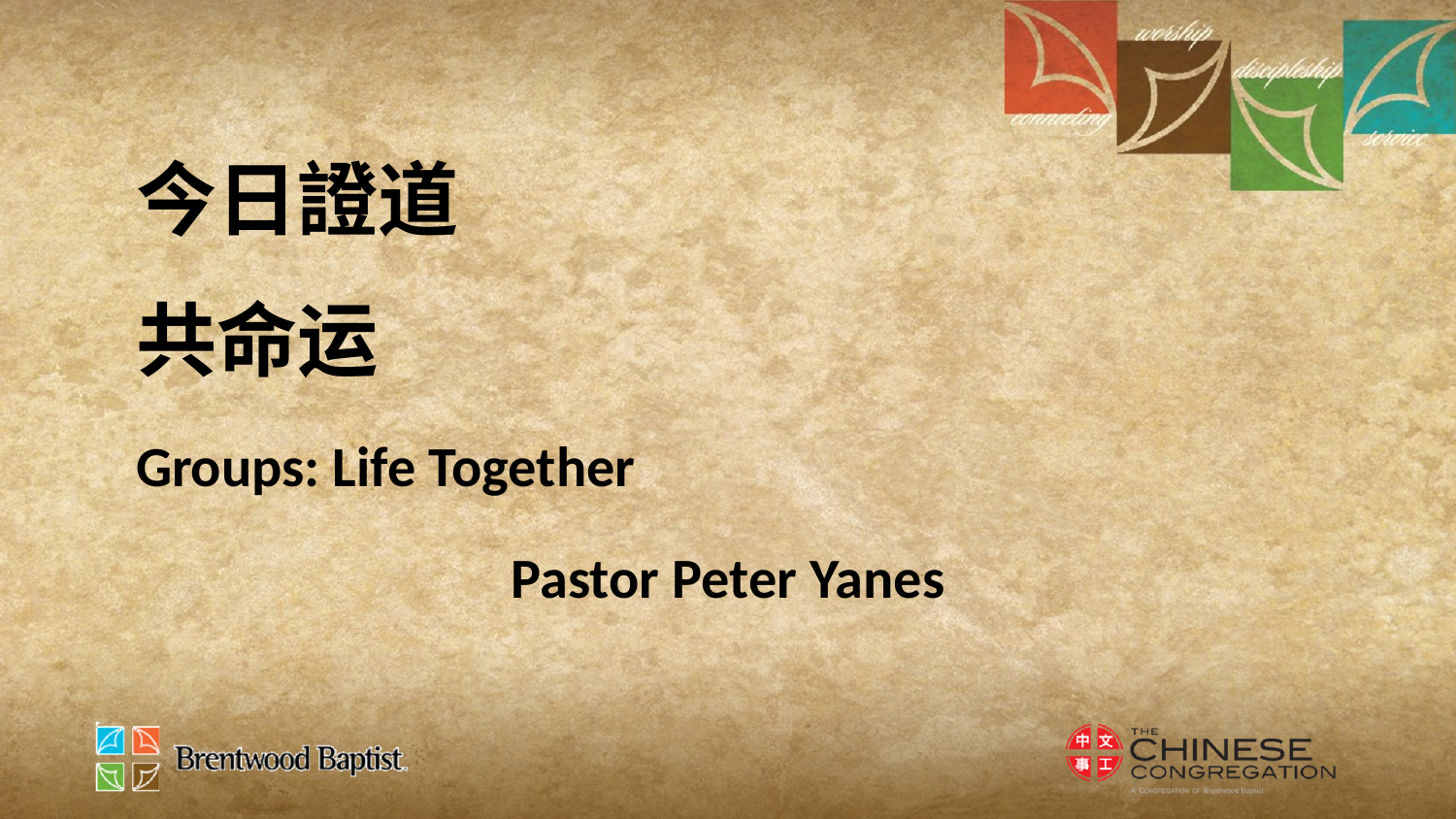

今日證道

共命运

Groups: Life Together

Pastor Peter Yanes